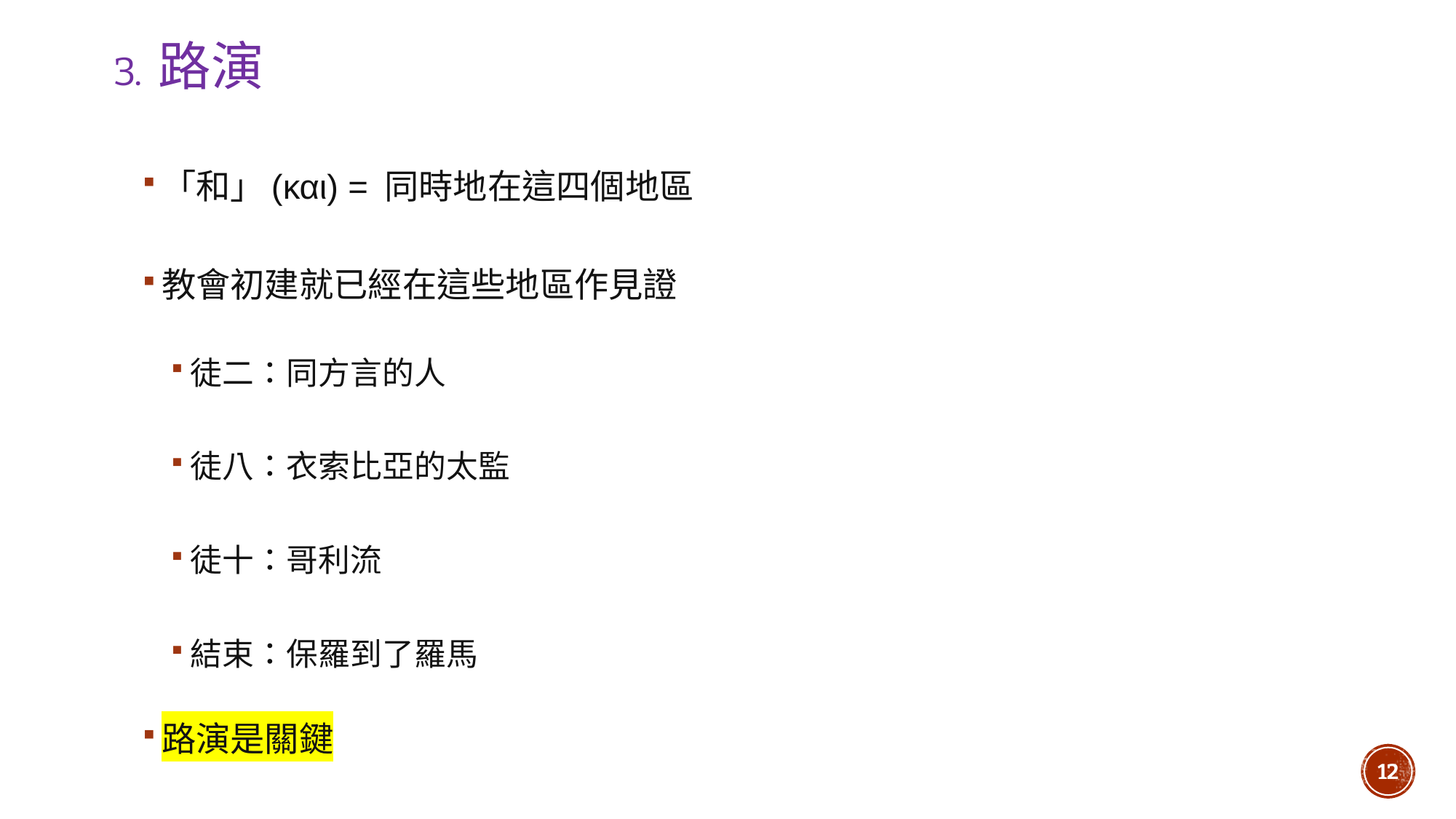

3. 路演

「和」(και) = 同時地在這四個地區

教會初建就已經在這些地區作見證

徒二：同方言的人

徒八：衣索比亞的太監

徒十：哥利流

結束：保羅到了羅馬

路演是關鍵

12